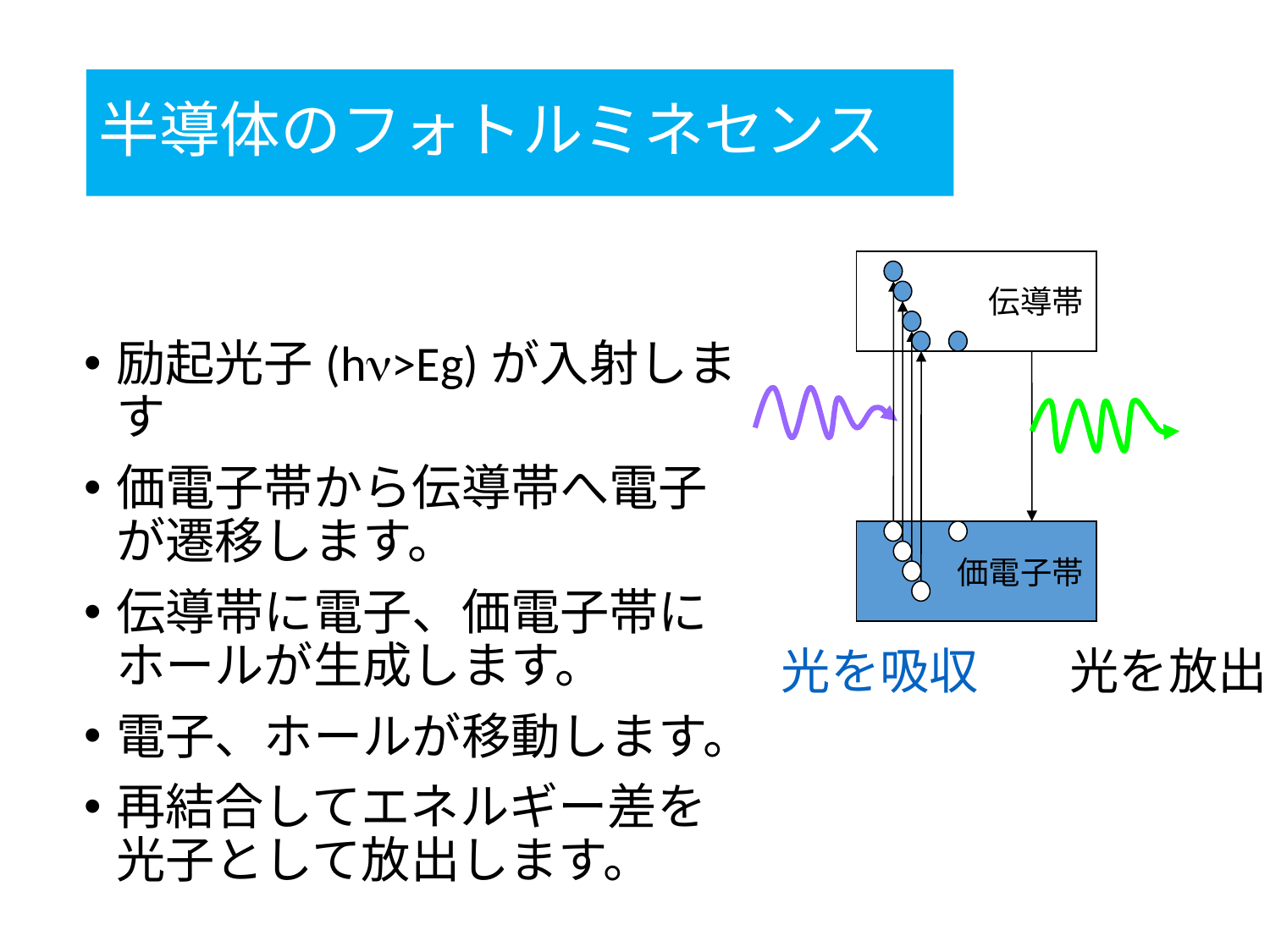

半導体のフォトルミネセンス
伝導帯

励起光子(hν>Eg)が入射します
価電子帯から伝導帯へ電子が遷移します。
伝導帯に電子、価電子帯にホールが生成します。
電子、ホールが移動します。
再結合してエネルギー差を光子として放出します。

価電子帯
光を吸収
光を放出